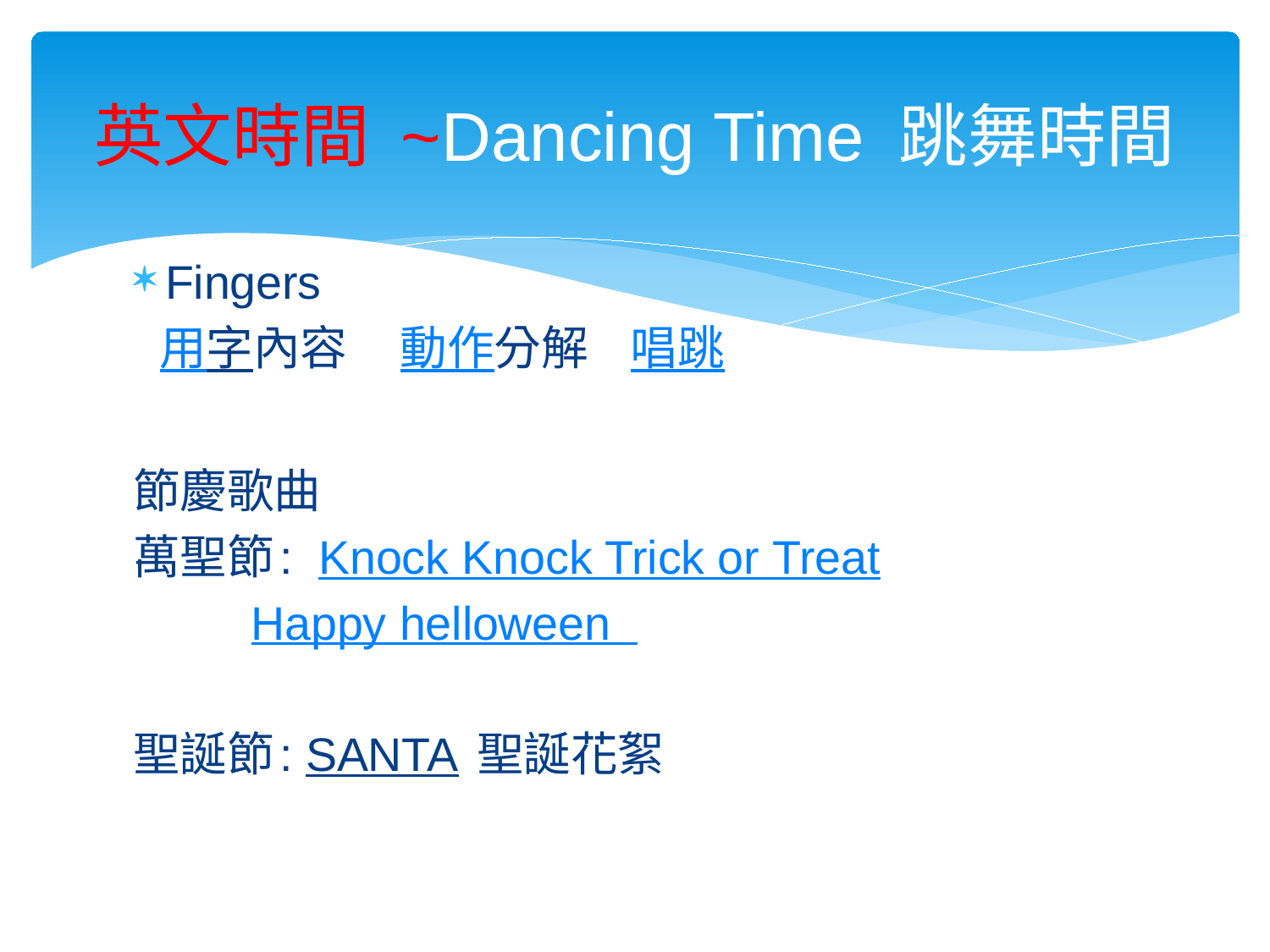

# 英文時間 ~Dancing Time 跳舞時間
Fingers
  用字內容     動作分解    唱跳

節慶歌曲
萬聖節:  Knock Knock Trick or Treat
         Happy helloween

聖誕節: SANTA 聖誕花絮